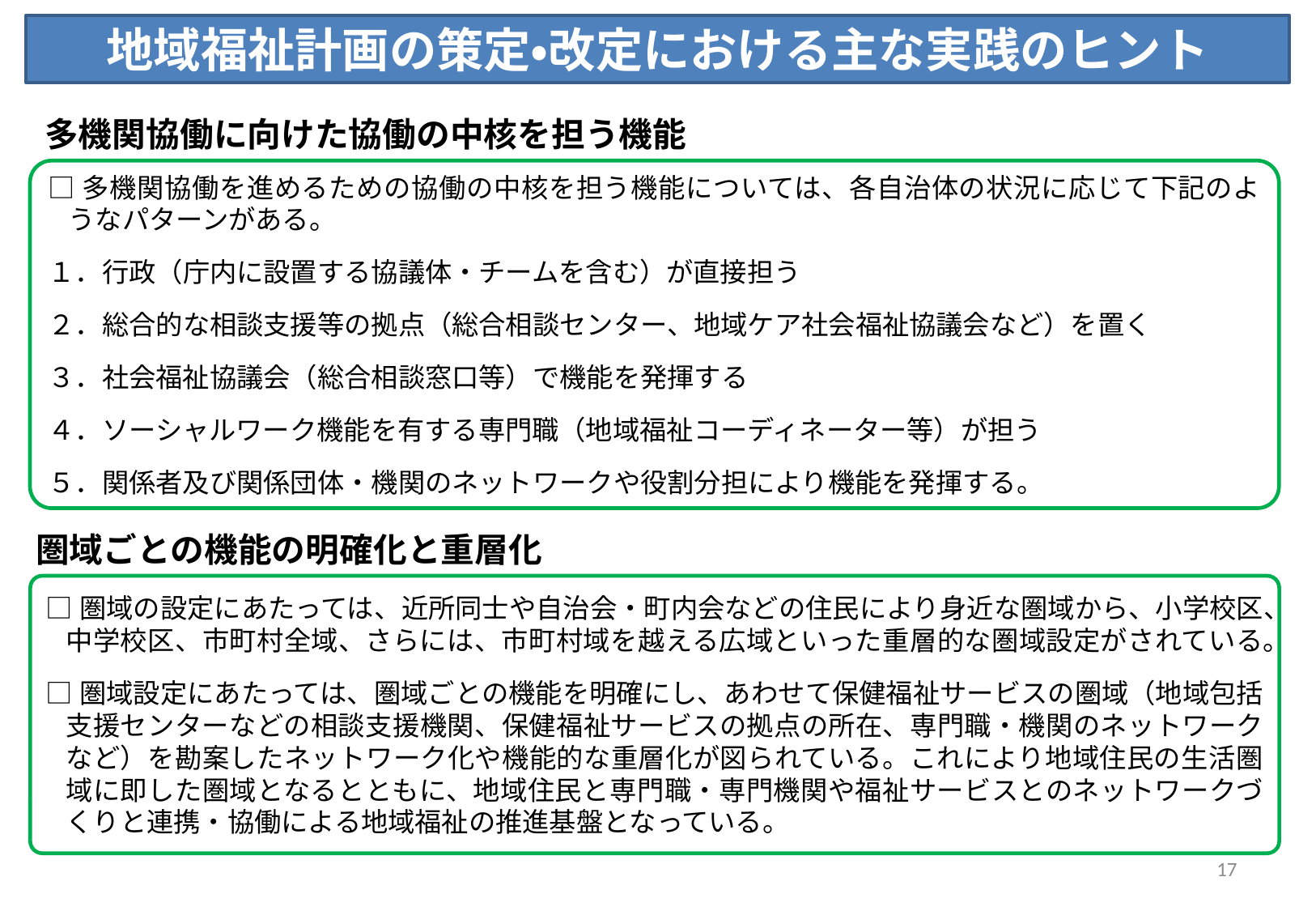

地域福祉計画の策定・改定における主な実践のヒント
多機関協働に向けた協働の中核を担う機能

□多機関協働を進めるための協働の中核を担う機能については、各自治体の状況に応じて下記のようなパターンがある。
１．行政（庁内に設置する協議体・チームを含む）が直接担う
２．総合的な相談支援等の拠点（総合相談センター、地域ケア社会福祉協議会など）を置く
３．社会福祉協議会（総合相談窓口等）で機能を発揮する
４．ソーシャルワーク機能を有する専門職（地域福祉コーディネーター等）が担う
５．関係者及び関係団体・機関のネットワークや役割分担により機能を発揮する。
圏域ごとの機能の明確化と重層化
□圏域の設定にあたっては、近所同士や自治会・町内会などの住民により身近な圏域から、小学校区、中学校区、市町村全域、さらには、市町村域を越える広域といった重層的な圏域設定がされている。
□圏域設定にあたっては、圏域ごとの機能を明確にし、あわせて保健福祉サービスの圏域（地域包括支援センターなどの相談支援機関、保健福祉サービスの拠点の所在、専門職・機関のネットワークなど）を勘案したネットワーク化や機能的な重層化が図られている。これにより地域住民の生活圏域に即した圏域となるとともに、地域住民と専門職・専門機関や福祉サービスとのネットワークづくりと連携・協働による地域福祉の推進基盤となっている。

17